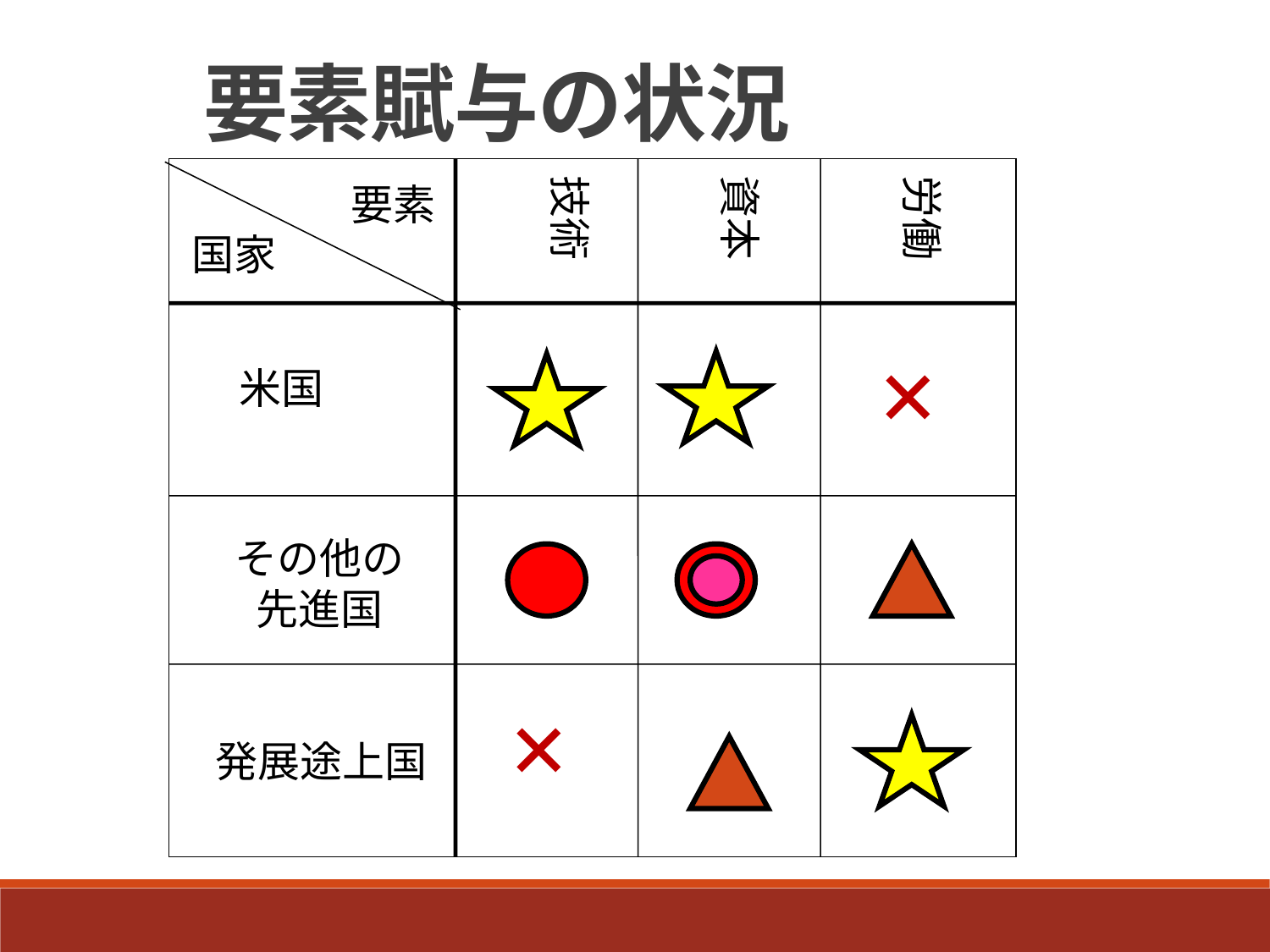

要素賦与の状況

技術
資本
労働
要素
国家

×

米国

その他の
先進国

×

発展途上国